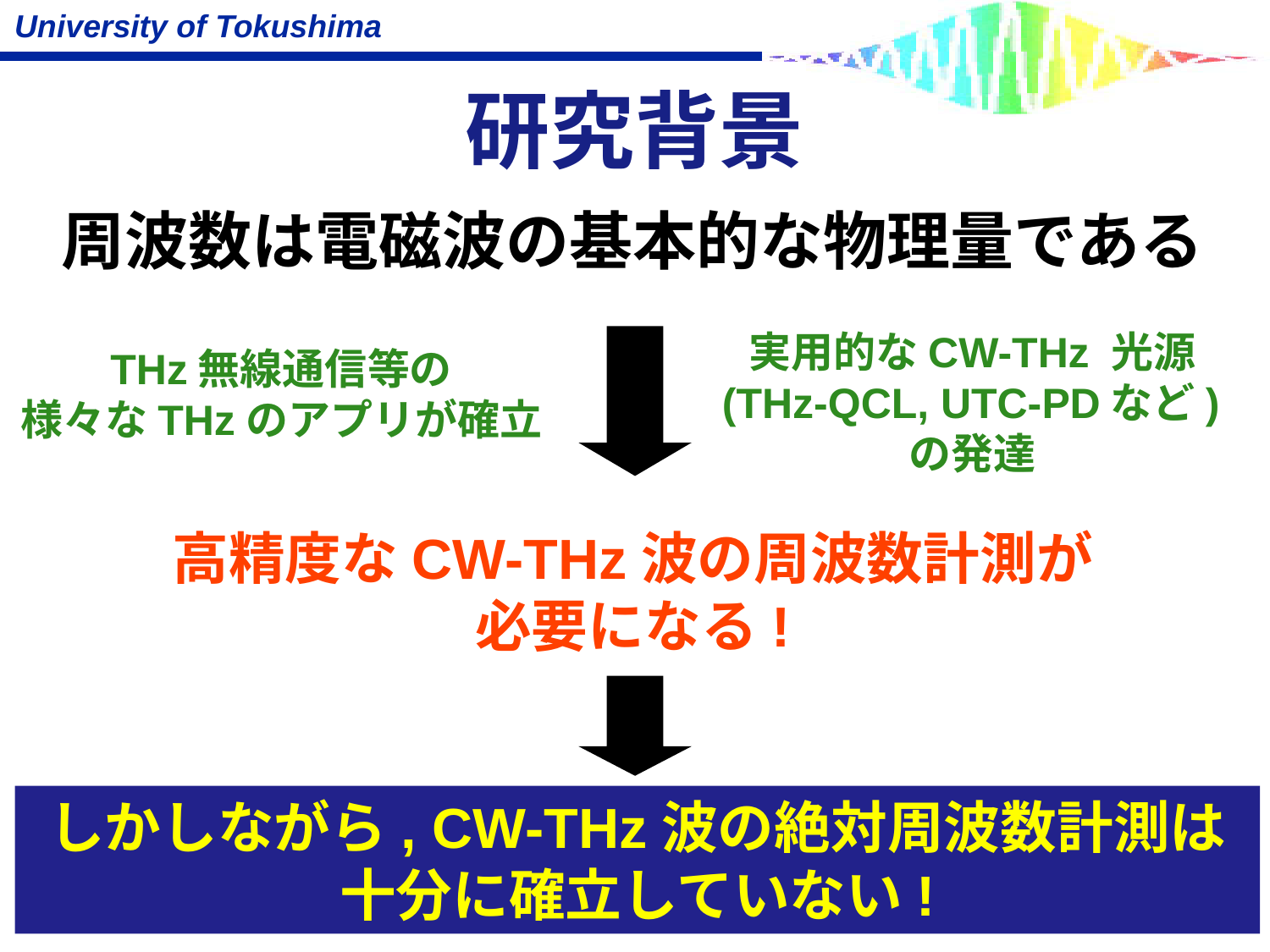

# 研究背景
周波数は電磁波の基本的な物理量である
実用的なCW-THz 光源 (THz-QCL, UTC-PDなど)の発達

THz無線通信等の
様々なTHzのアプリが確立
高精度なCW-THz波の周波数計測が
必要になる!

しかしながら, CW-THz波の絶対周波数計測は
十分に確立していない!